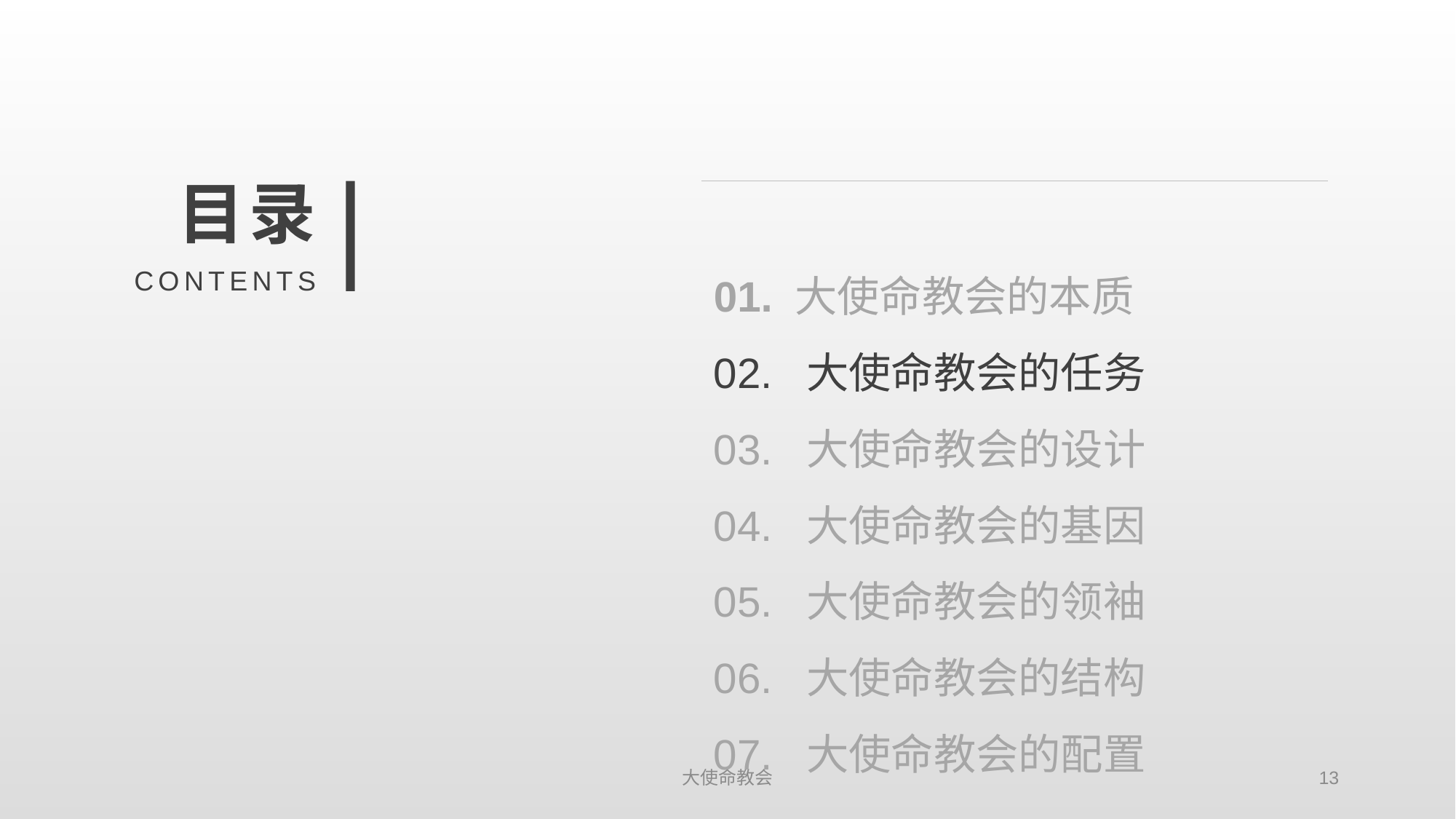

目录

01. 大使命教会的本质
02.  大使命教会的任务
03.  大使命教会的设计
04.  大使命教会的基因
05.  大使命教会的领袖
06.  大使命教会的结构
07.  大使命教会的配置
CONTENTS
大使命教会
13